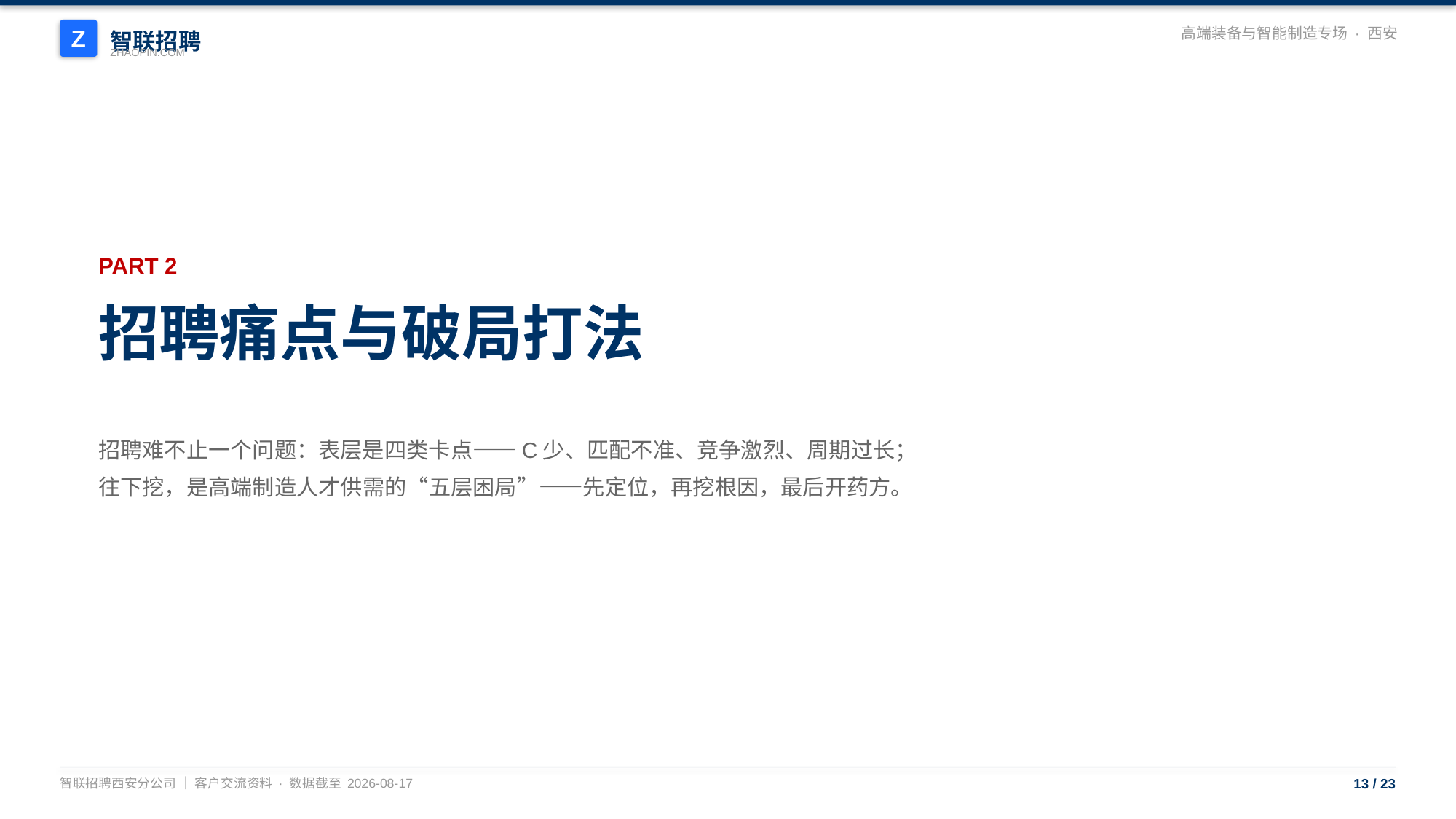

智联招聘
Z
高端装备与智能制造专场 · 西安
ZHAOPIN.COM
PART 2
招聘痛点与破局打法
招聘难不止一个问题：表层是四类卡点——C少、匹配不准、竞争激烈、周期过长；
往下挖，是高端制造人才供需的“五层困局”——先定位，再挖根因，最后开药方。

智联招聘西安分公司 ｜ 客户交流资料 · 数据截至 2026-08-17
13 / 23